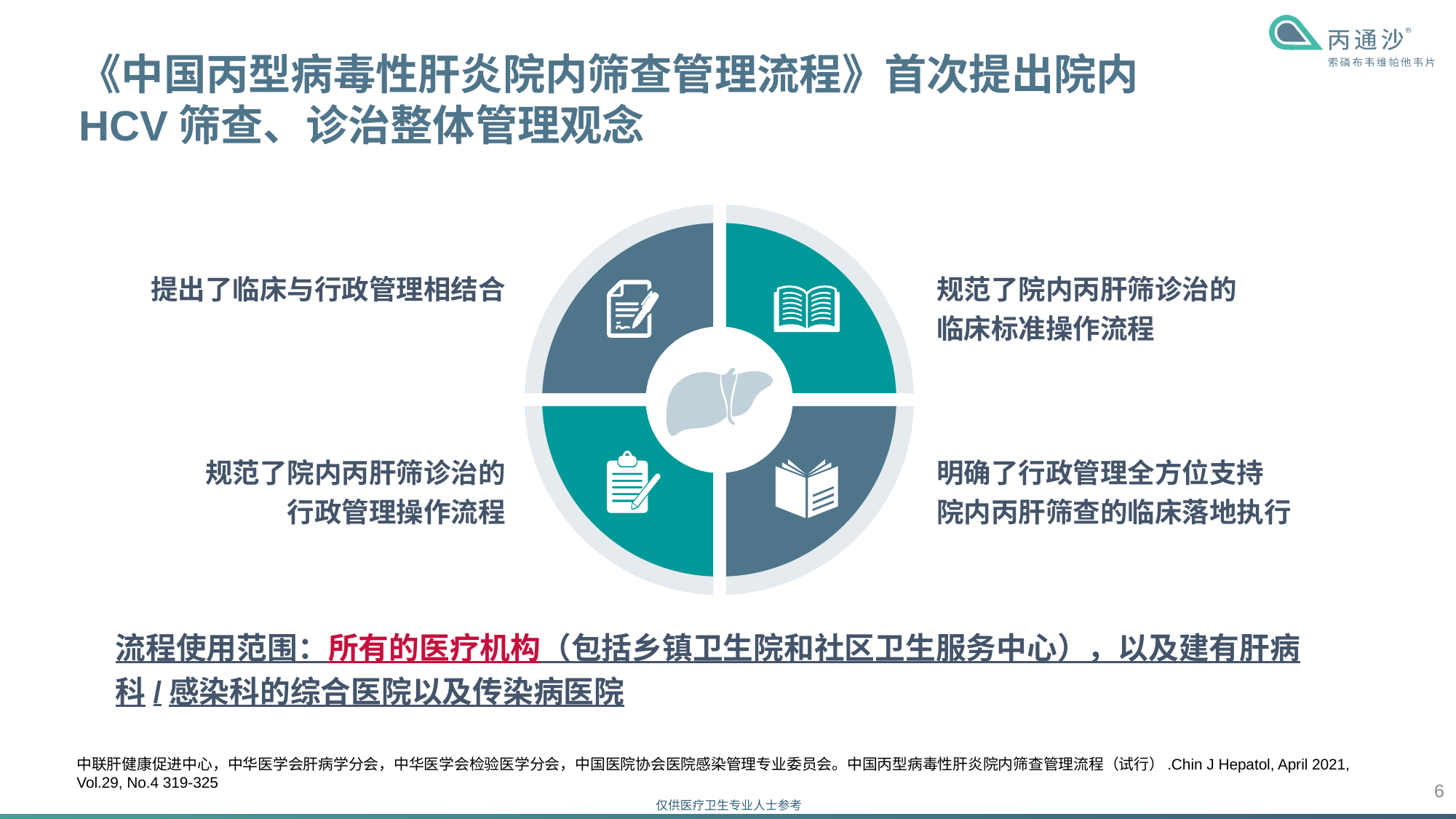

《中国丙型病毒性肝炎院内筛查管理流程》首次提出院内HCV筛查、诊治整体管理观念

提出了临床与行政管理相结合
规范了院内丙肝筛诊治的
临床标准操作流程

规范了院内丙肝筛诊治的
行政管理操作流程
明确了行政管理全方位支持
院内丙肝筛查的临床落地执行

流程使用范围：所有的医疗机构（包括乡镇卫生院和社区卫生服务中心），以及建有肝病科/感染科的综合医院以及传染病医院
中联肝健康促进中心，中华医学会肝病学分会，中华医学会检验医学分会，中国医院协会医院感染管理专业委员会。中国丙型病毒性肝炎院内筛查管理流程（试行）.Chin J Hepatol, April 2021, Vol.29, No.4 319-325
6